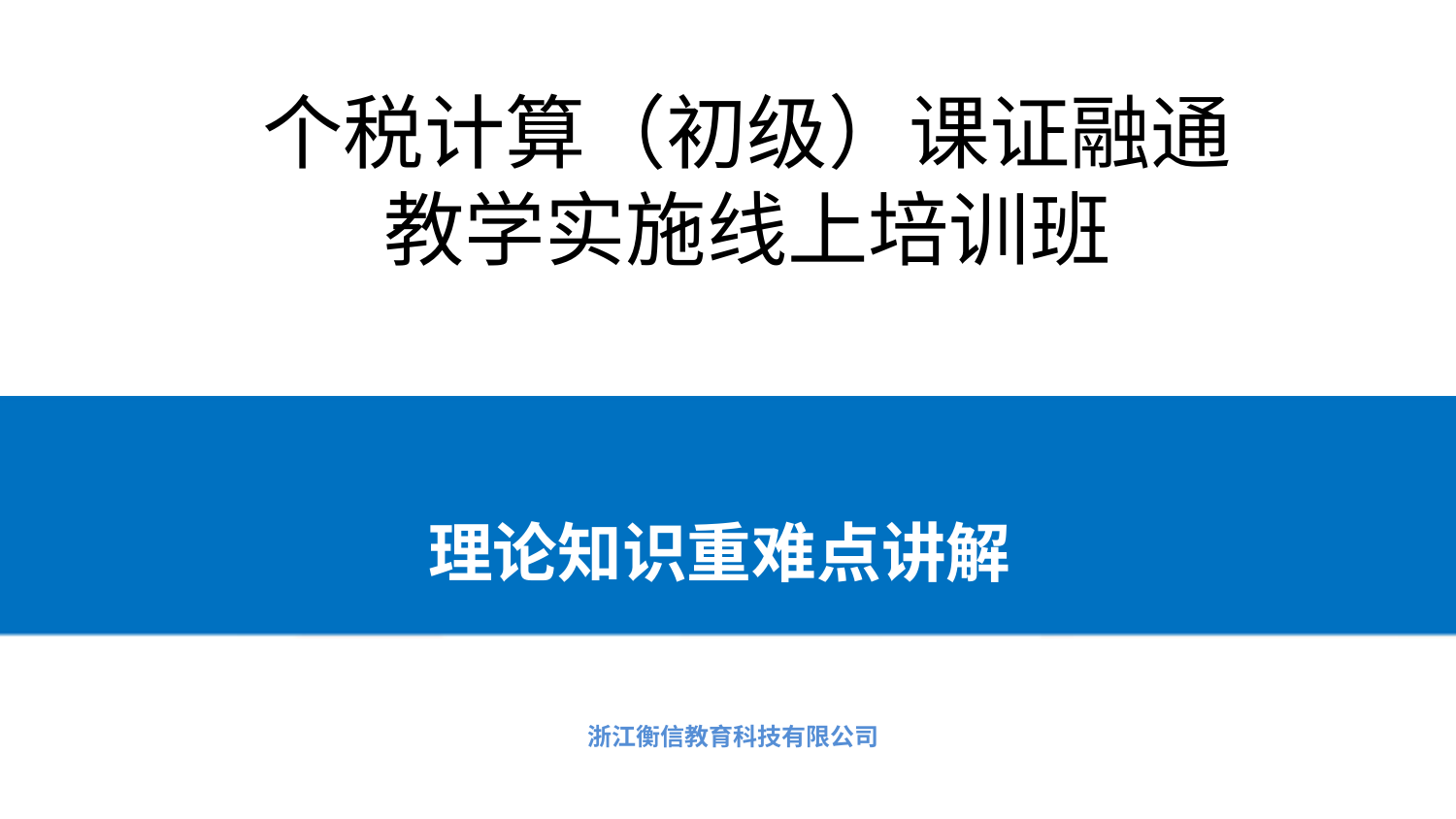

个税计算（初级）课证融通教学实施线上培训班

理论知识重难点讲解
       浙江衡信教育科技有限公司